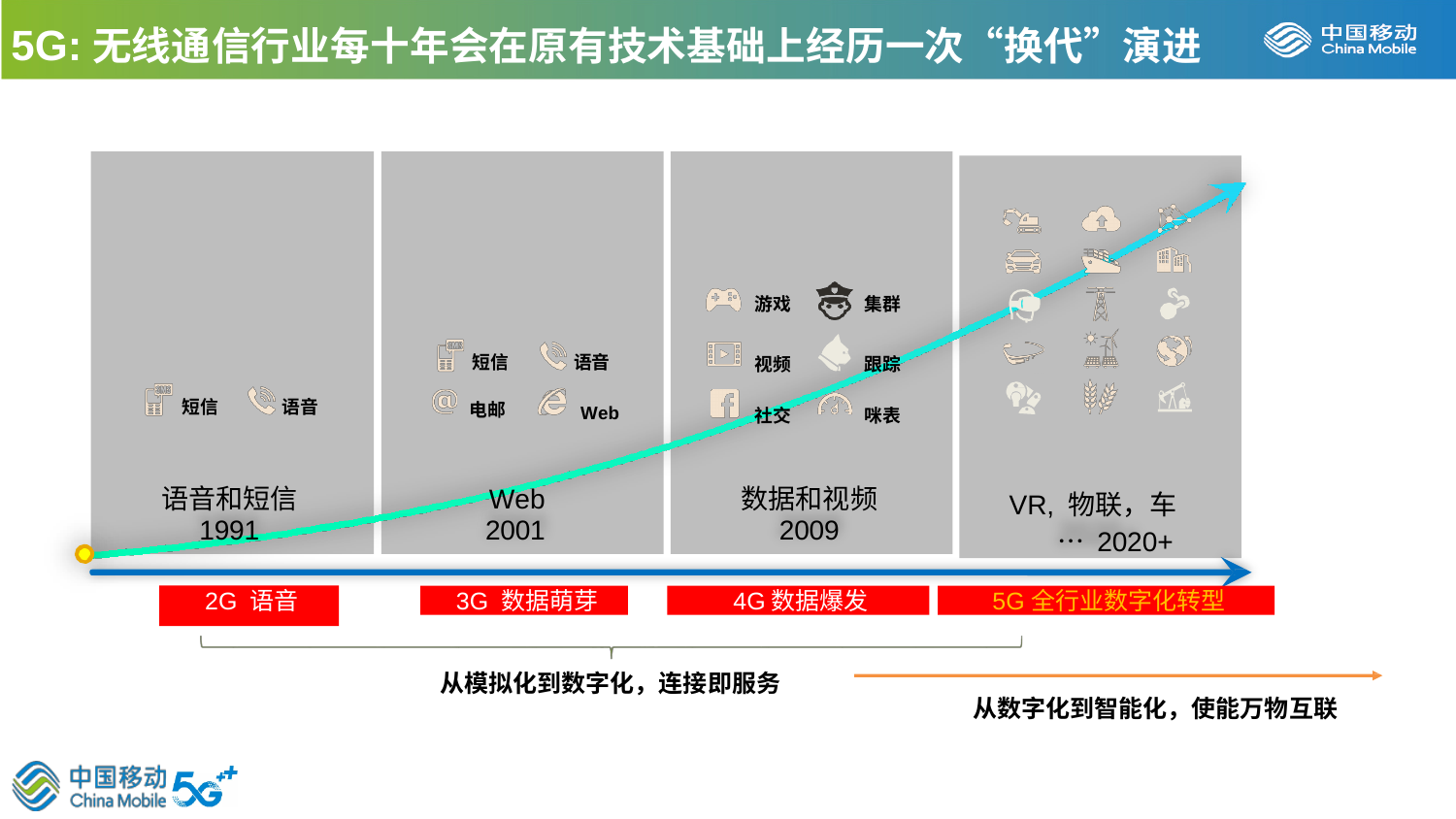

5G:无线通信行业每十年会在原有技术基础上经历一次“换代”演进

游戏
集群

短信
语音
视频
跟踪

短信
语音
电邮
Web
社交
咪表

语音和短信
1991
Web
2001
数据和视频
2009
VR, 物联，车… 2020+

2G 语音
3G 数据萌芽
4G数据爆发
5G全行业数字化转型

从模拟化到数字化，连接即服务
从数字化到智能化，使能万物互联